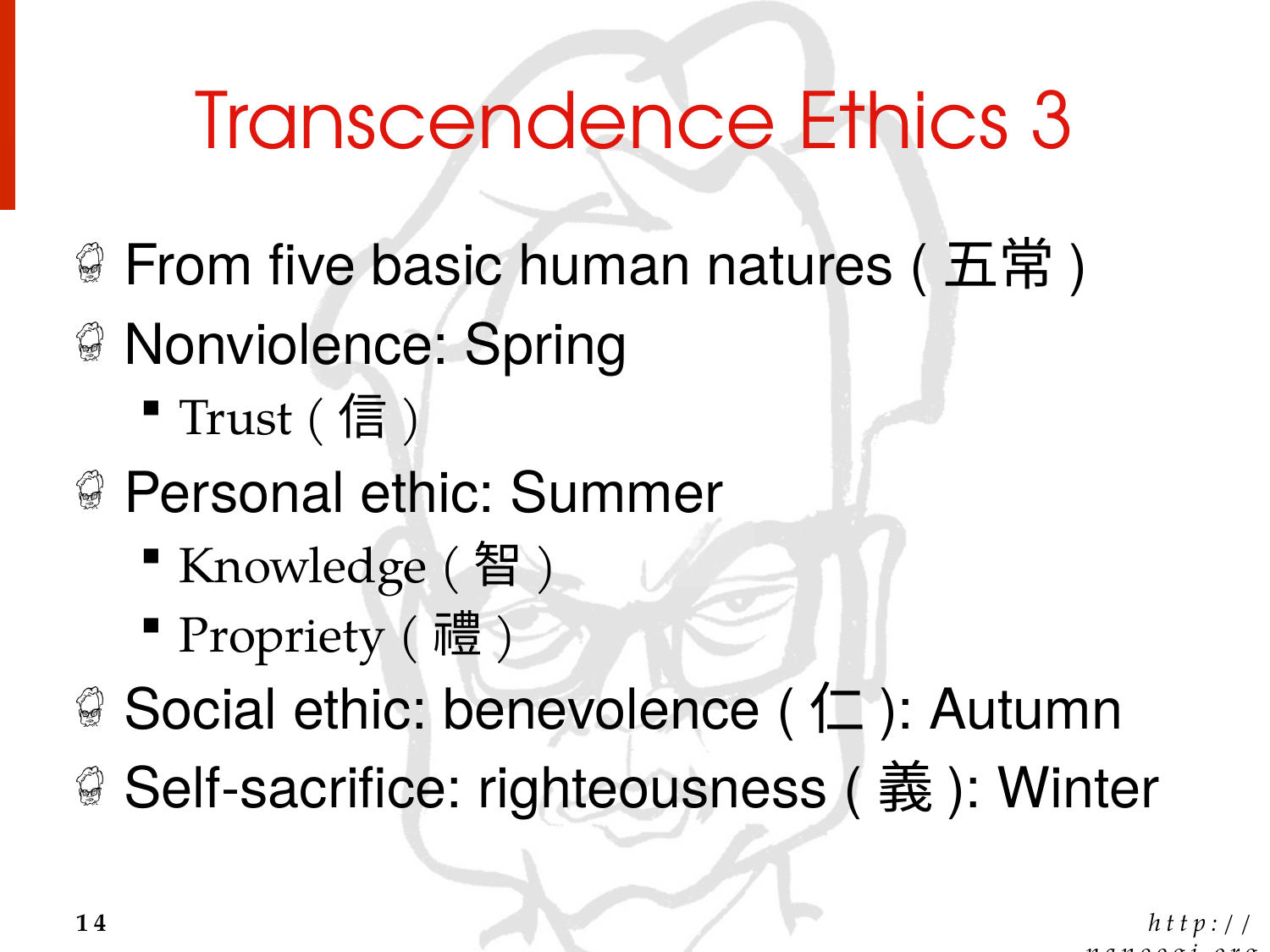

# Transcendence Ethics 3
From five basic human natures (五常)
Nonviolence: Spring
Trust (信)
Personal ethic: Summer
Knowledge (智)
Propriety (禮)
Social ethic: benevolence (仁): Autumn
Self-sacrifice: righteousness (義): Winter